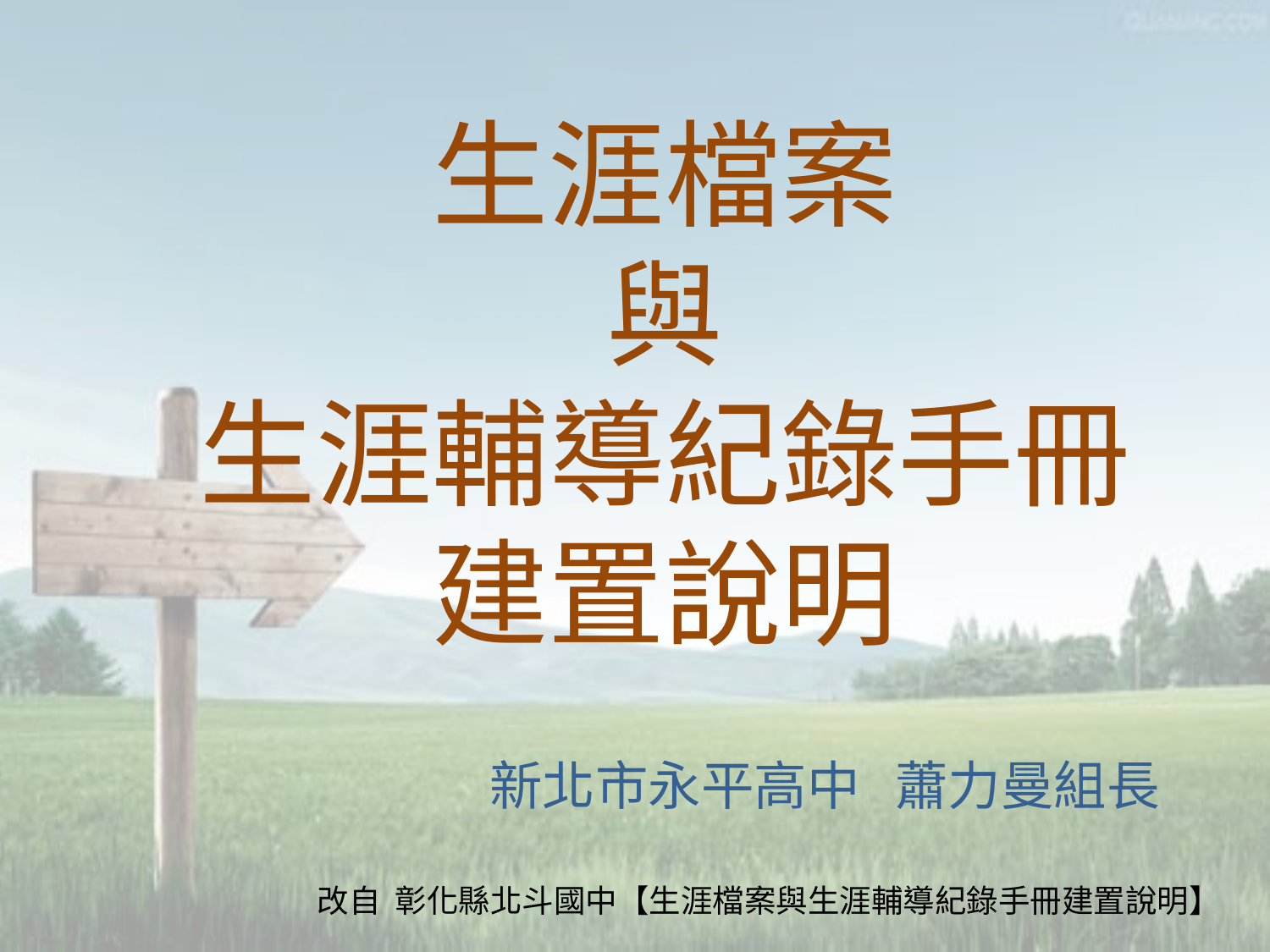

# 生涯檔案 與 生涯輔導紀錄手冊 建置說明
新北市永平高中   蕭力曼組長
改自  彰化縣北斗國中【生涯檔案與生涯輔導紀錄手冊建置說明】